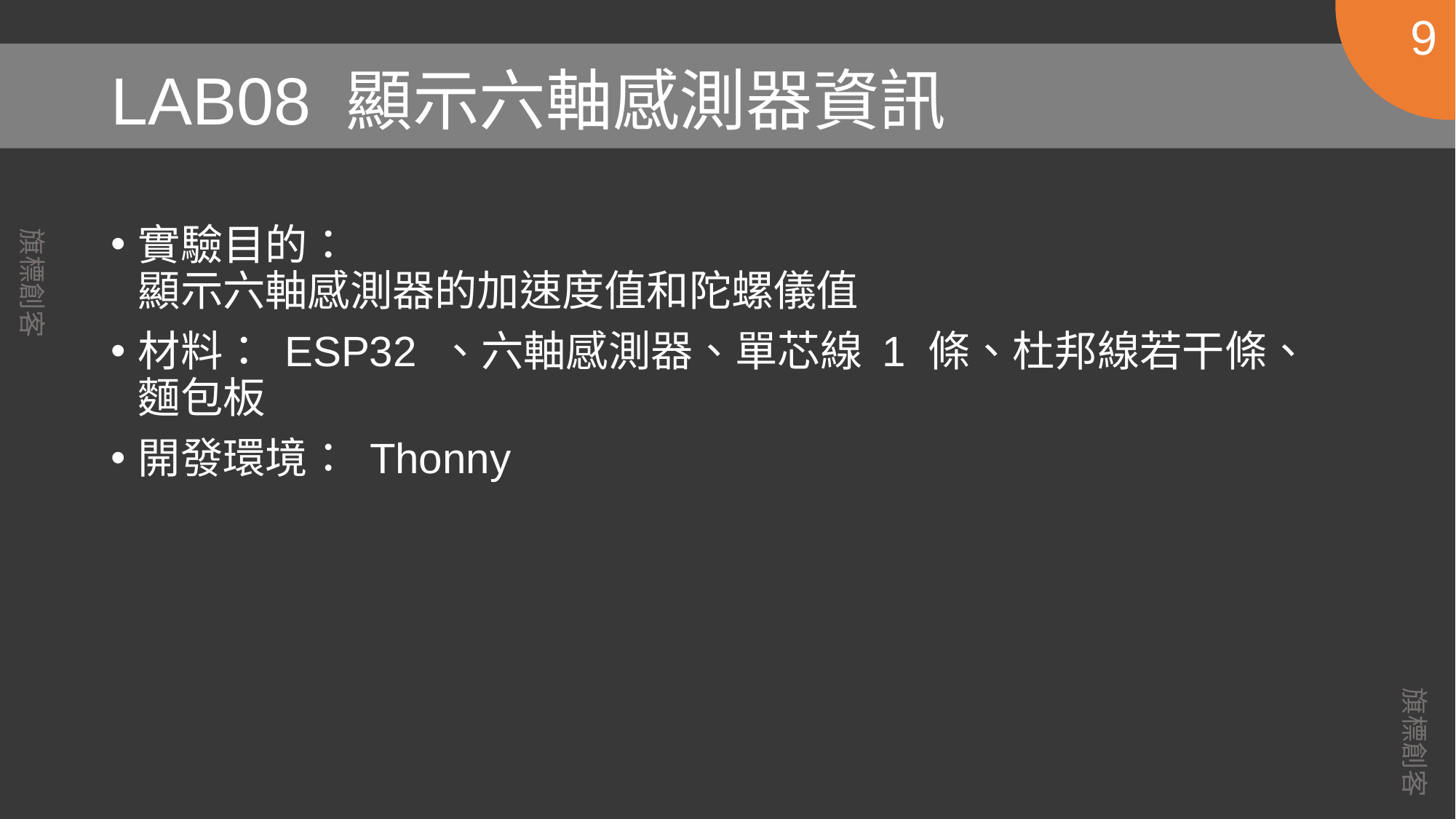

9
# LAB08 顯示六軸感測器資訊
實驗目的：
顯示六軸感測器的加速度值和陀螺儀值
材料： ESP32 、六軸感測器、單芯線 1 條、杜邦線若干條、麵包板
開發環境： Thonny